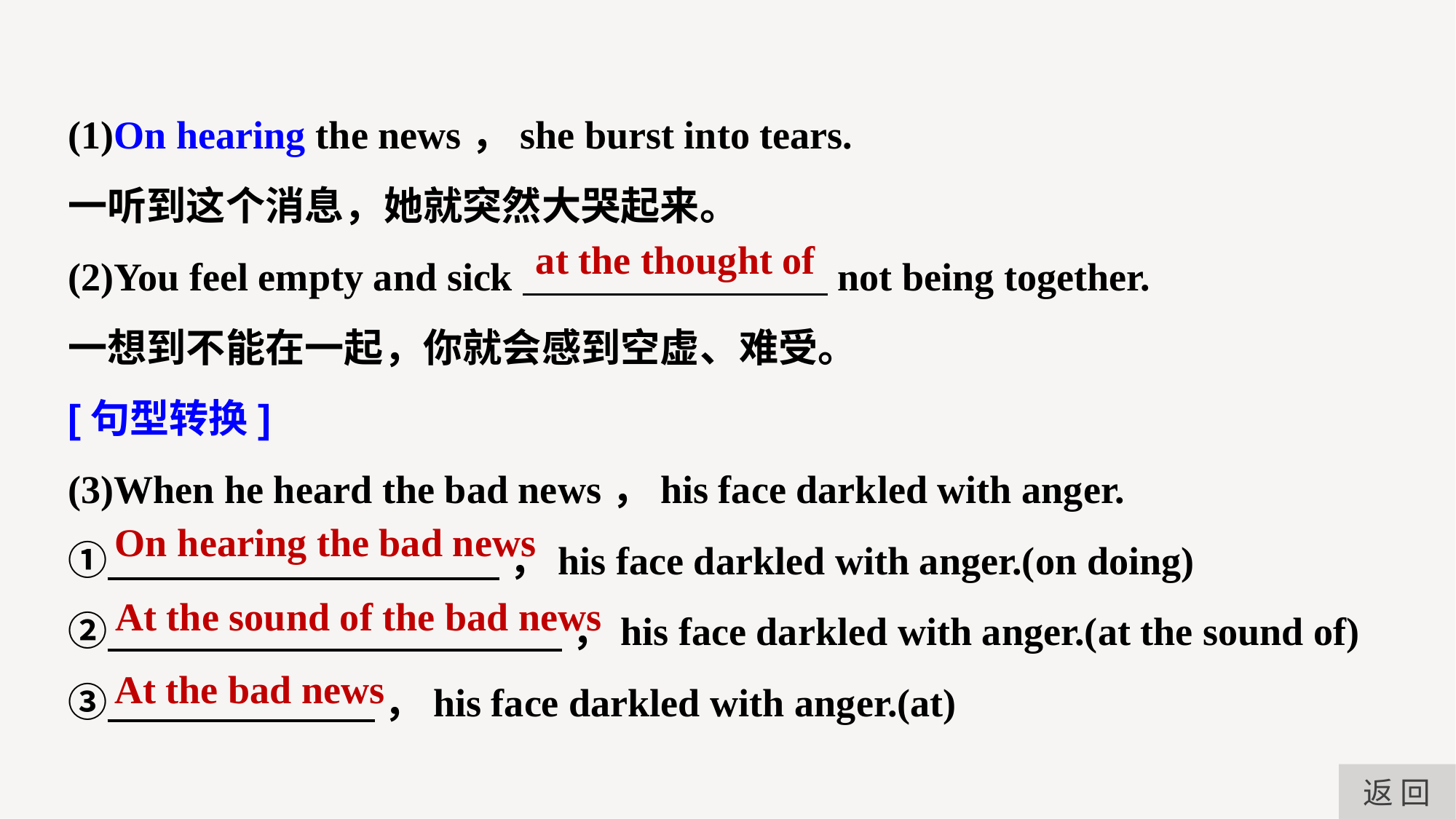

(1)On hearing the news，she burst into tears.
一听到这个消息，她就突然大哭起来。
(2)You feel empty and sick                                 not being together.
一想到不能在一起，你就会感到空虚、难受。
[句型转换]
(3)When he heard the bad news，his face darkled with anger.
①                                            ，his face darkled with anger.(on doing)
②                                                   ，his face darkled with anger.(at the sound of)
③                              ，his face darkled with anger.(at)
at the thought of
On hearing the bad news
At the sound of the bad news
At the bad news
返 回